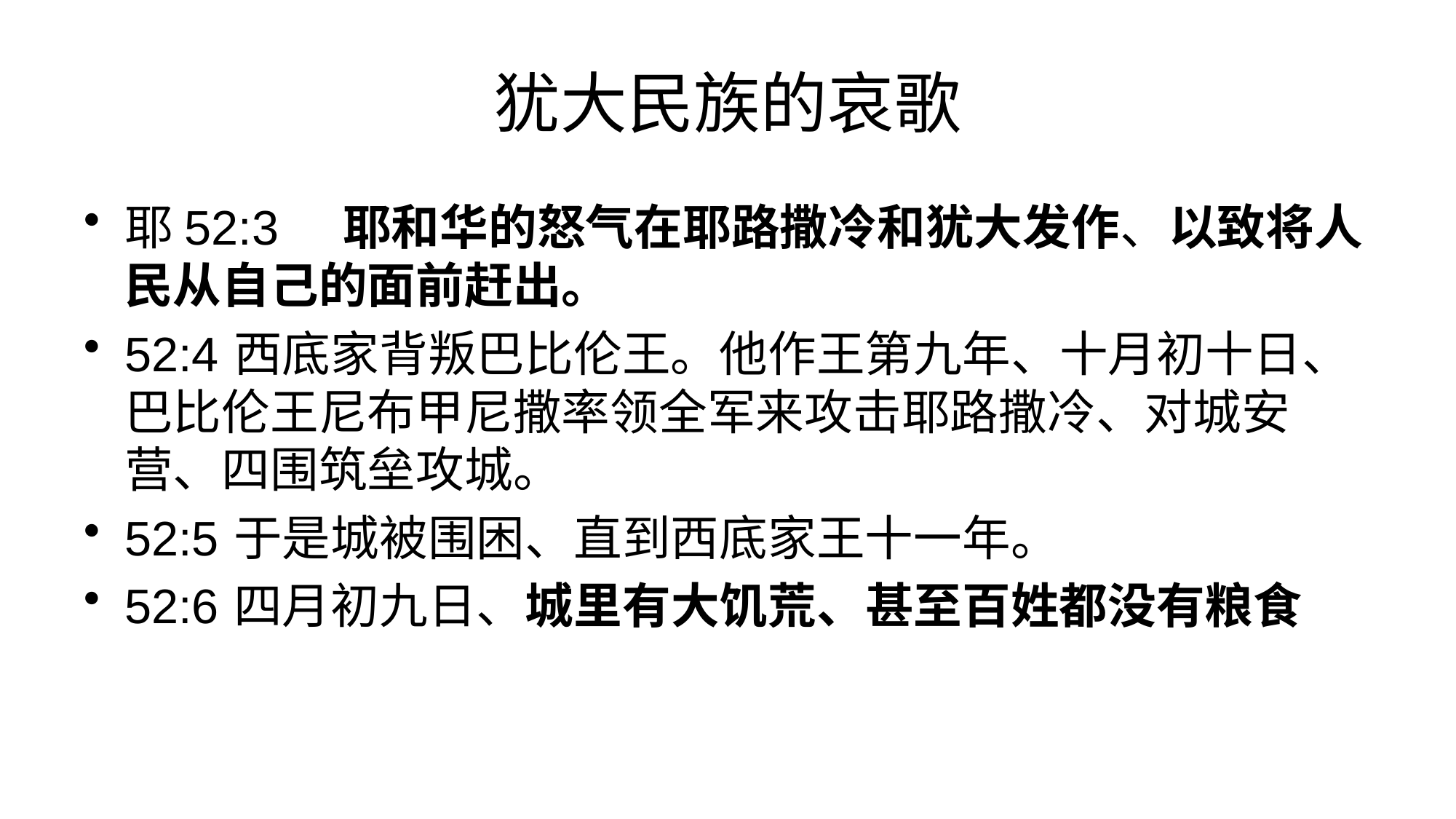

# 犹大民族的哀歌
耶52:3	耶和华的怒气在耶路撒冷和犹大发作、以致将人民从自己的面前赶出。
52:4	西底家背叛巴比伦王。他作王第九年、十月初十日、巴比伦王尼布甲尼撒率领全军来攻击耶路撒冷、对城安营、四围筑垒攻城。
52:5	于是城被围困、直到西底家王十一年。
52:6	四月初九日、城里有大饥荒、甚至百姓都没有粮食